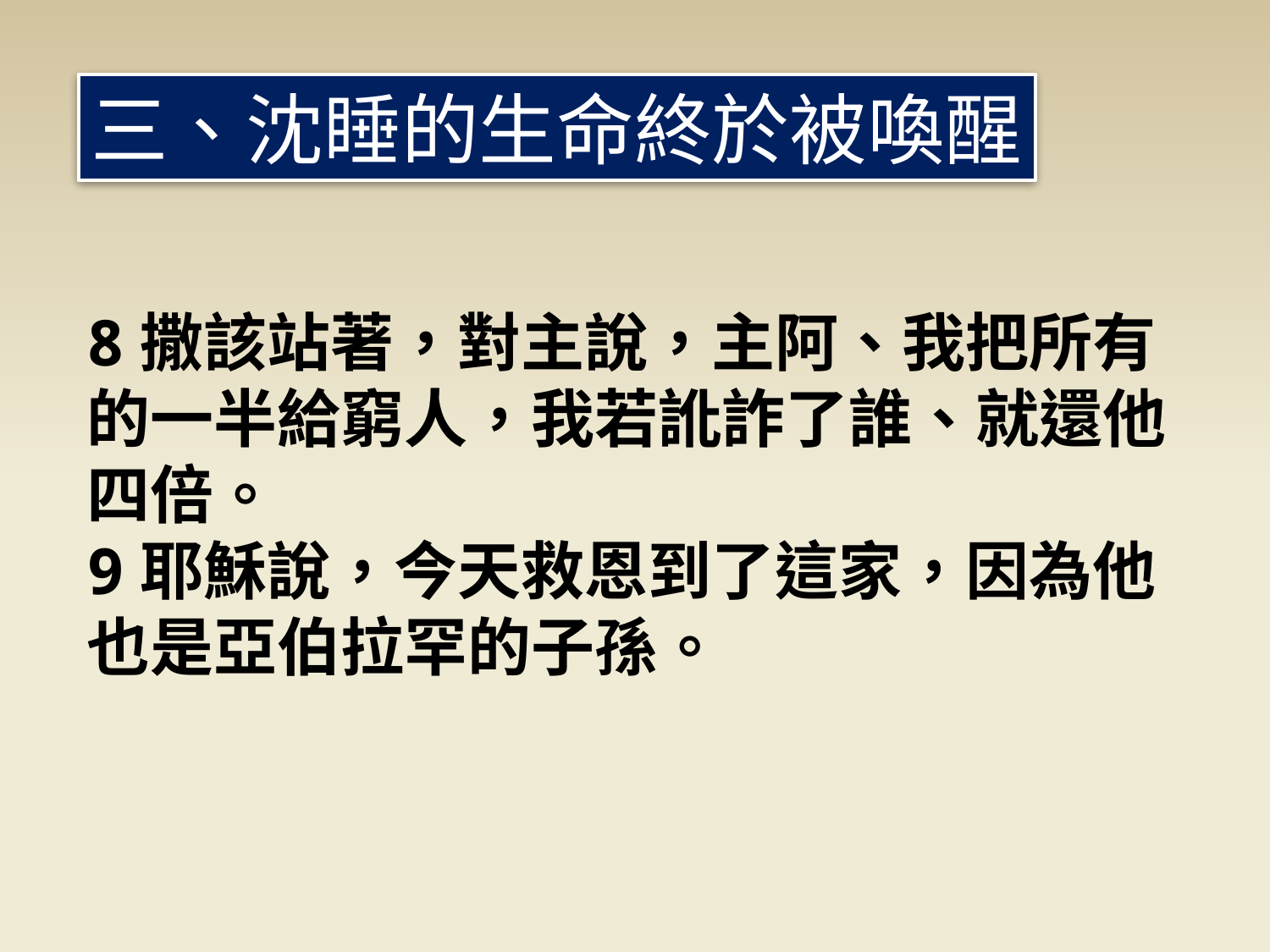

三、沈睡的生命終於被喚醒
8撒該站著，對主說，主阿、我把所有的一半給窮人，我若訛詐了誰、就還他四倍。
9耶穌說，今天救恩到了這家，因為他也是亞伯拉罕的子孫。